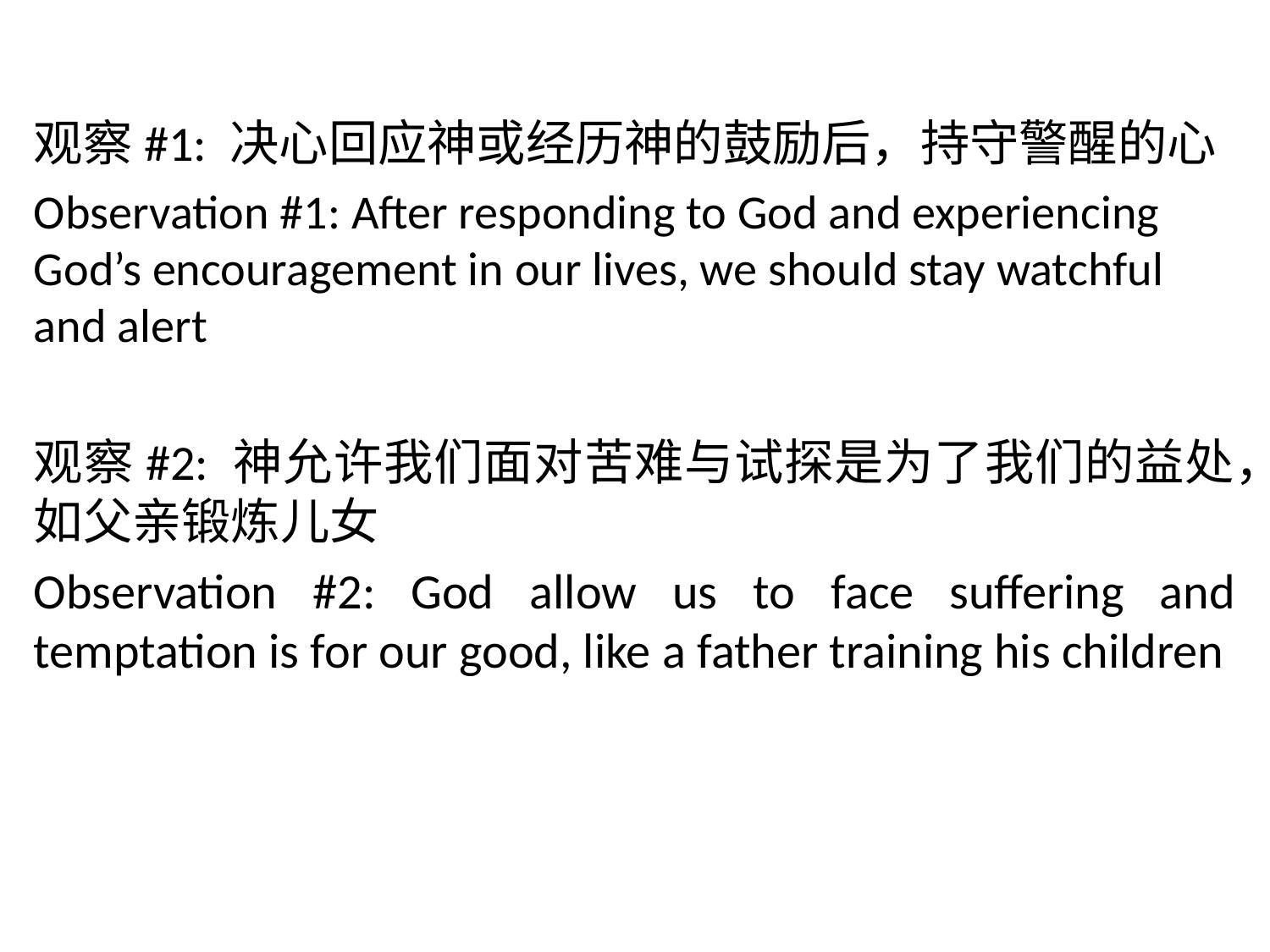

观察#1: 决心回应神或经历神的鼓励后，持守警醒的心
Observation #1: After responding to God and experiencing God’s encouragement in our lives, we should stay watchful and alert

观察#2: 神允许我们面对苦难与试探是为了我们的益处，如父亲锻炼儿女
Observation #2: God allow us to face suffering and temptation is for our good, like a father training his children